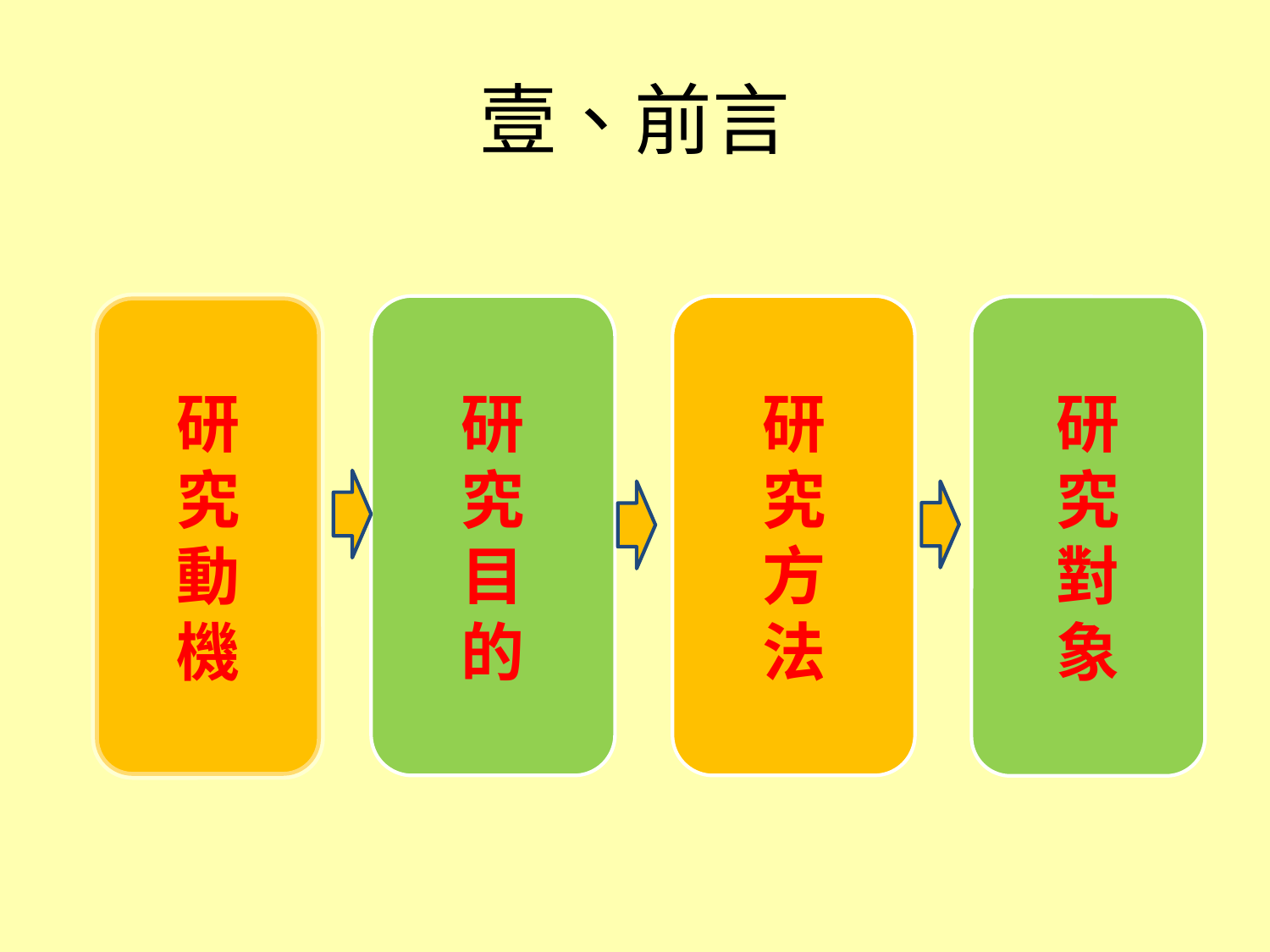

# 壹、前言
研
究
目
的
研
究
方
法
研
究
動
機
研
究
對
象